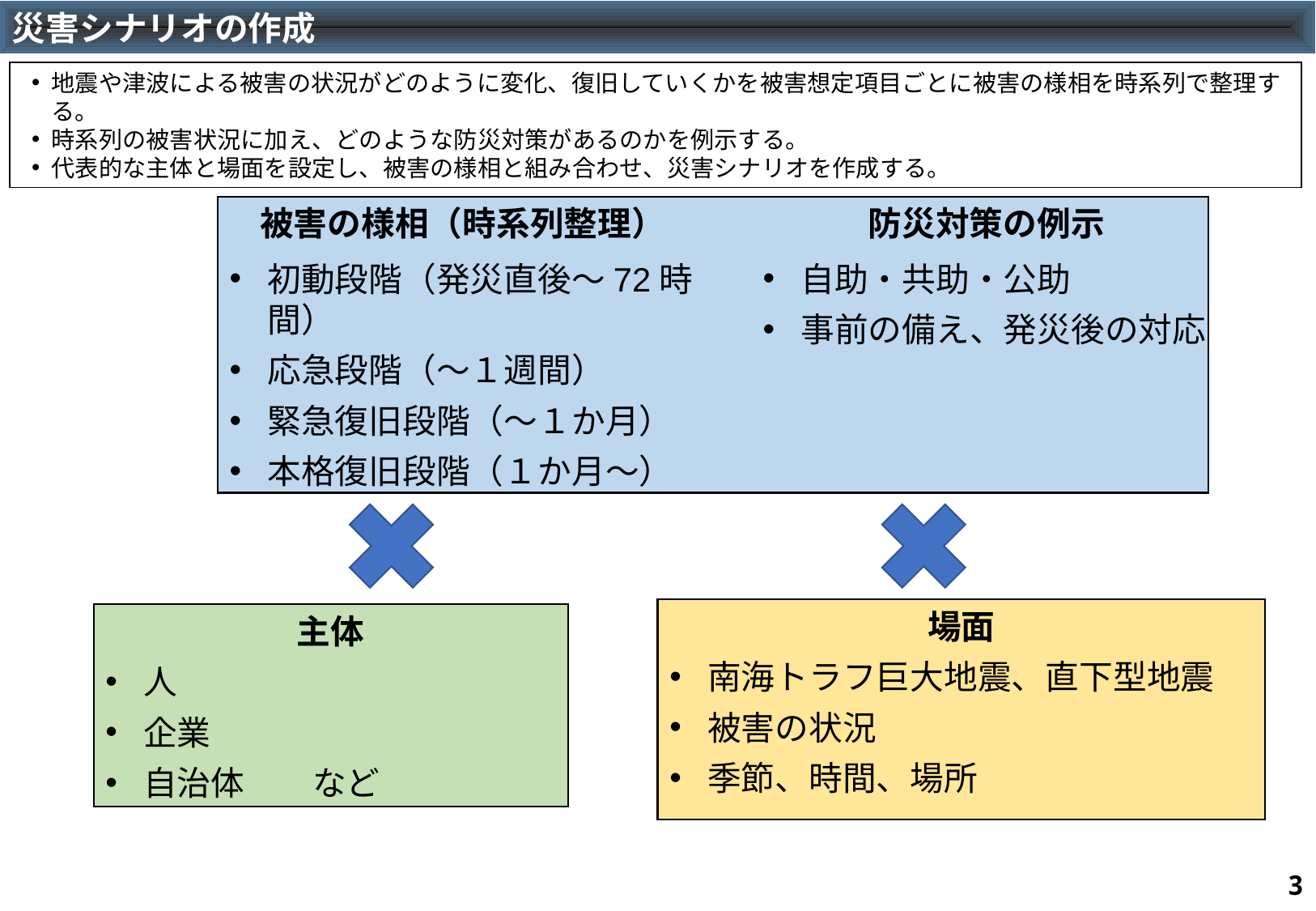

災害シナリオの作成
地震や津波による被害の状況がどのように変化、復旧していくかを被害想定項目ごとに被害の様相を時系列で整理する。
時系列の被害状況に加え、どのような防災対策があるのかを例示する。
代表的な主体と場面を設定し、被害の様相と組み合わせ、災害シナリオを作成する。
　被害の様相（時系列整理）　　　　　　防災対策の例示

初動段階（発災直後～72時間）
応急段階（～１週間）
緊急復旧段階（～１か月）
本格復旧段階（１か月～）

自助・共助・公助
事前の備え、発災後の対応

場面
南海トラフ巨大地震、直下型地震
被害の状況
季節、時間、場所

主体
人
企業
自治体　　など

3